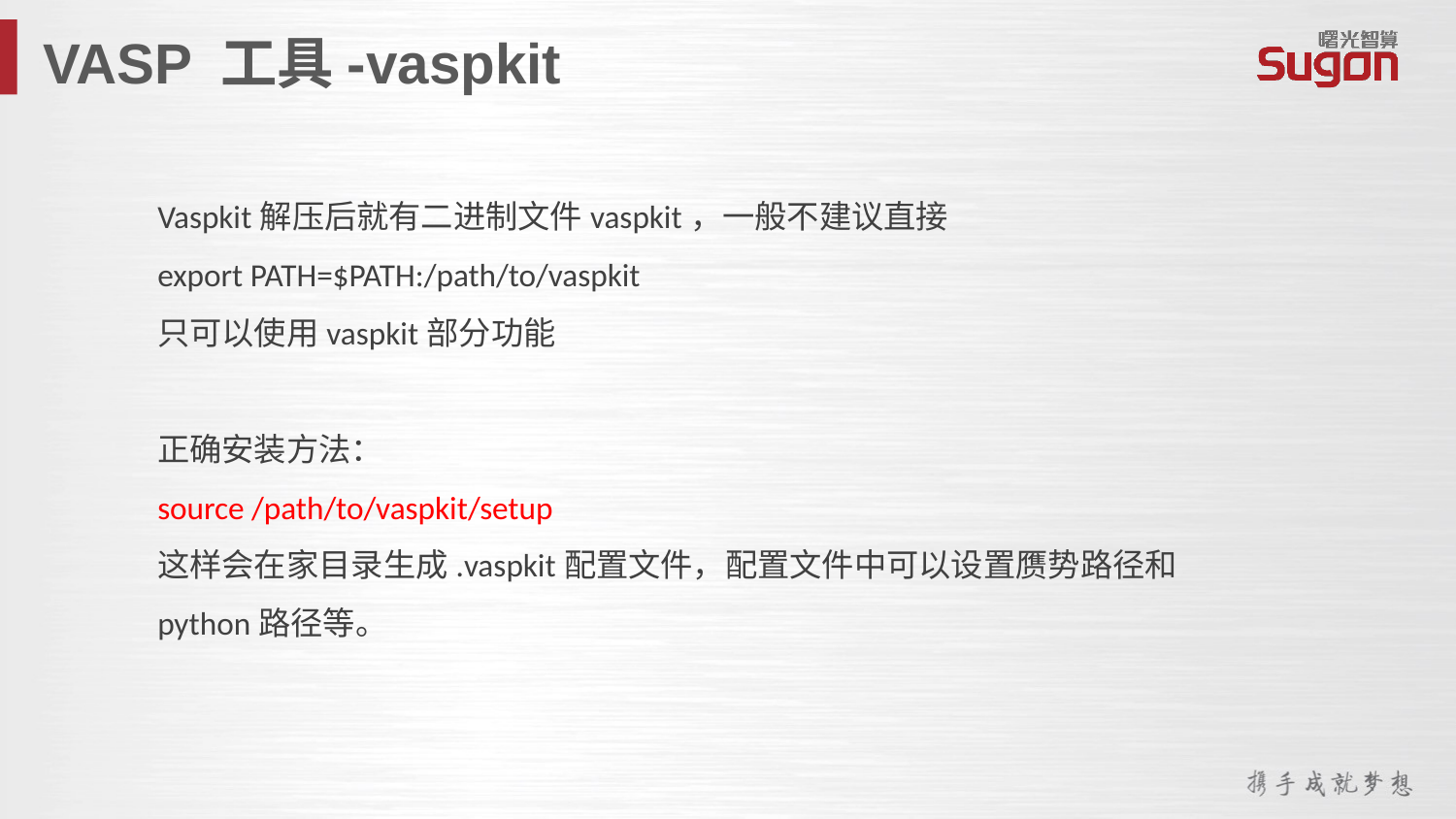

VASP 工具-vaspkit
Vaspkit解压后就有二进制文件vaspkit，一般不建议直接
export PATH=$PATH:/path/to/vaspkit
只可以使用vaspkit部分功能

正确安装方法：
source /path/to/vaspkit/setup
这样会在家目录生成.vaspkit配置文件，配置文件中可以设置赝势路径和python路径等。